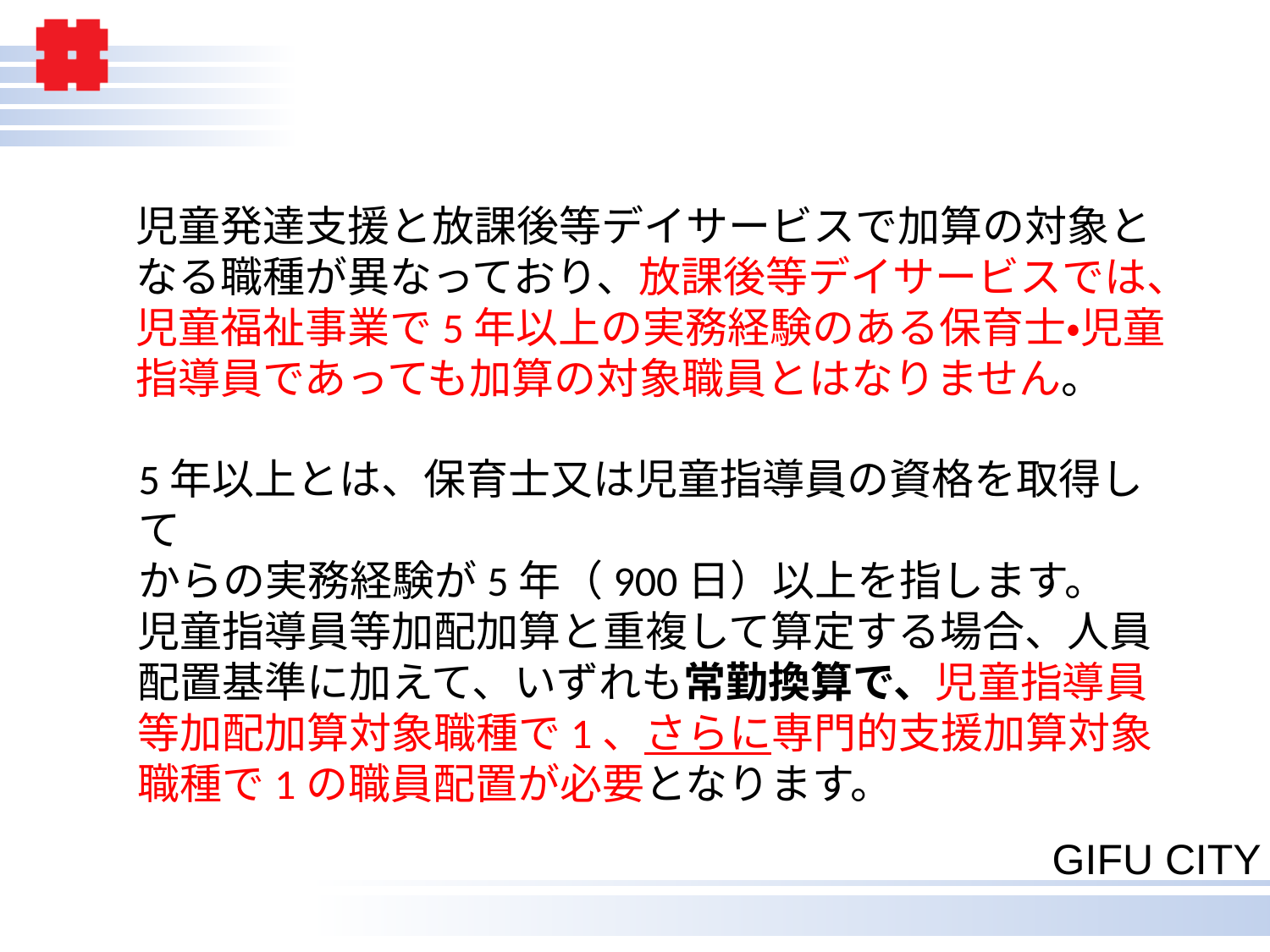

児童発達支援と放課後等デイサービスで加算の対象となる職種が異なっており、放課後等デイサービスでは、児童福祉事業で5年以上の実務経験のある保育士・児童指導員であっても加算の対象職員とはなりません。
5年以上とは、保育士又は児童指導員の資格を取得して
からの実務経験が5年（900日）以上を指します。
児童指導員等加配加算と重複して算定する場合、人員配置基準に加えて、いずれも常勤換算で、児童指導員等加配加算対象職種で1、さらに専門的支援加算対象職種で1の職員配置が必要となります。